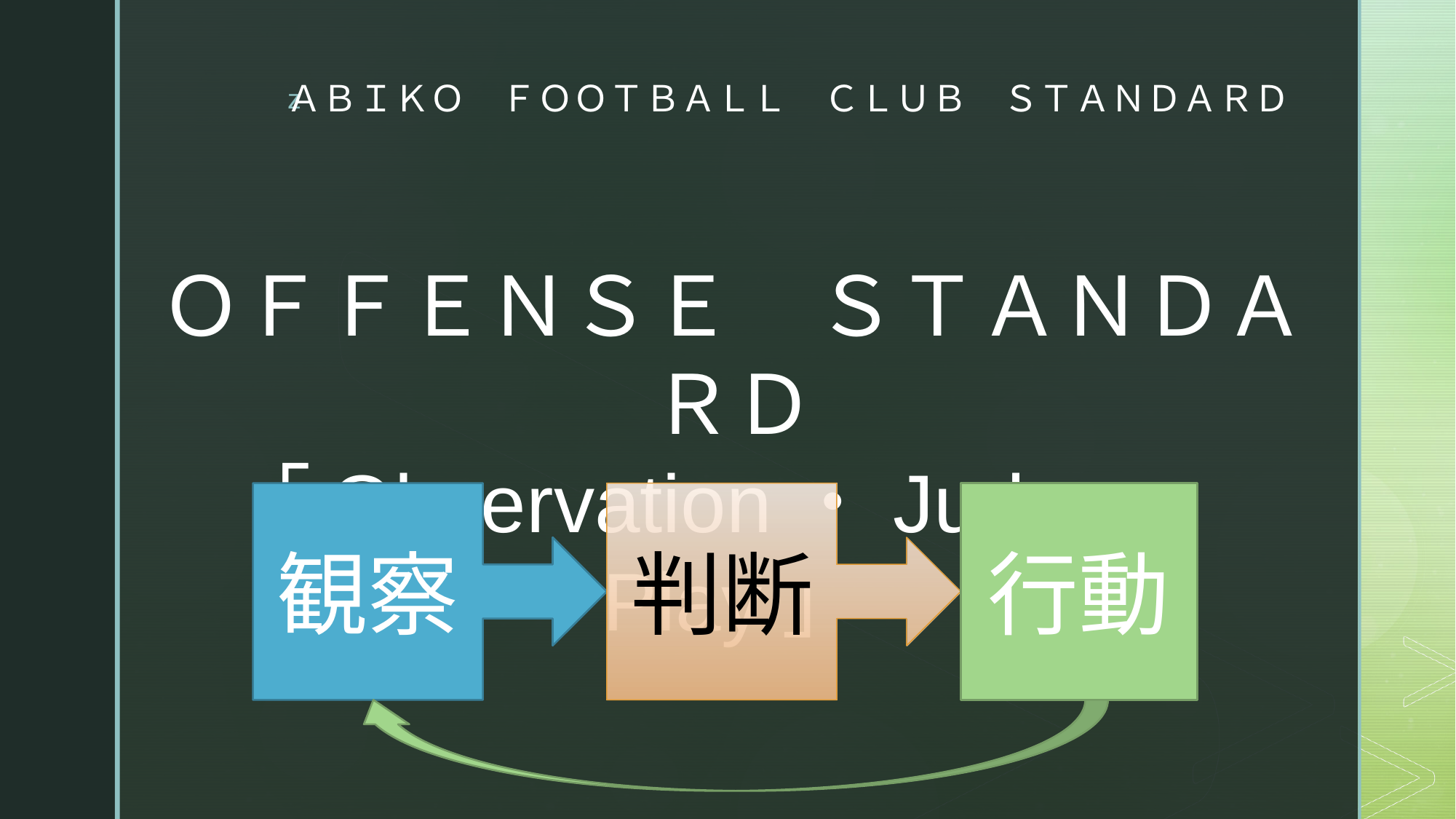

# ＡＢＩＫＯ　ＦＯＯＴＢＡＬＬ　ＣＬＵＢ　ＳＴＡＮＤＡＲＤ
ＯＦＦＥＮＳＥ　ＳＴＡＮＤＡＲＤ
「Observation・Judge・Play」

観察
判断
行動